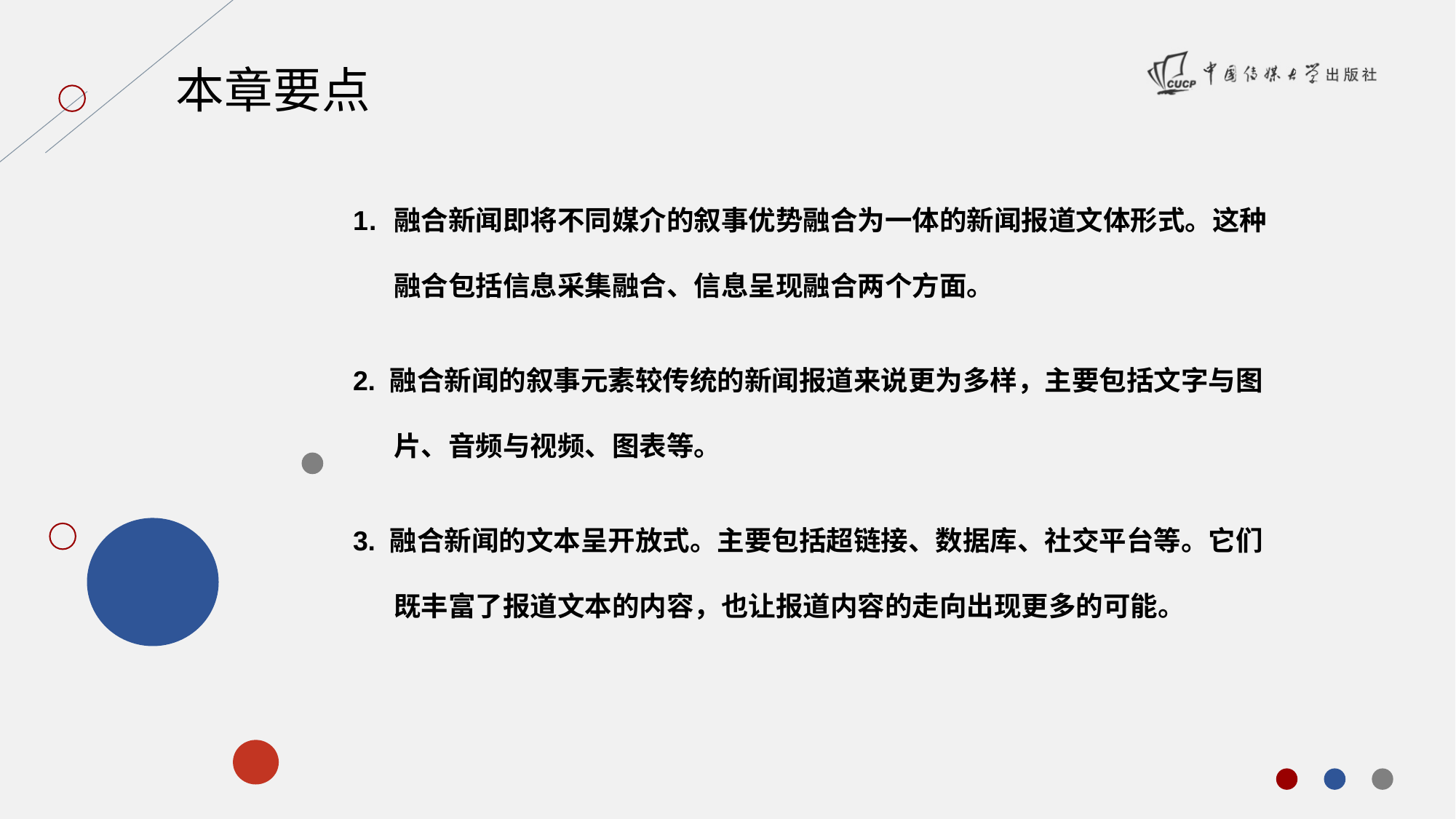

本章要点

融合新闻即将不同媒介的叙事优势融合为一体的新闻报道文体形式。这种融合包括信息采集融合、信息呈现融合两个方面。

2. 融合新闻的叙事元素较传统的新闻报道来说更为多样，主要包括文字与图片、音频与视频、图表等。

3. 融合新闻的文本呈开放式。主要包括超链接、数据库、社交平台等。它们既丰富了报道文本的内容，也让报道内容的走向出现更多的可能。